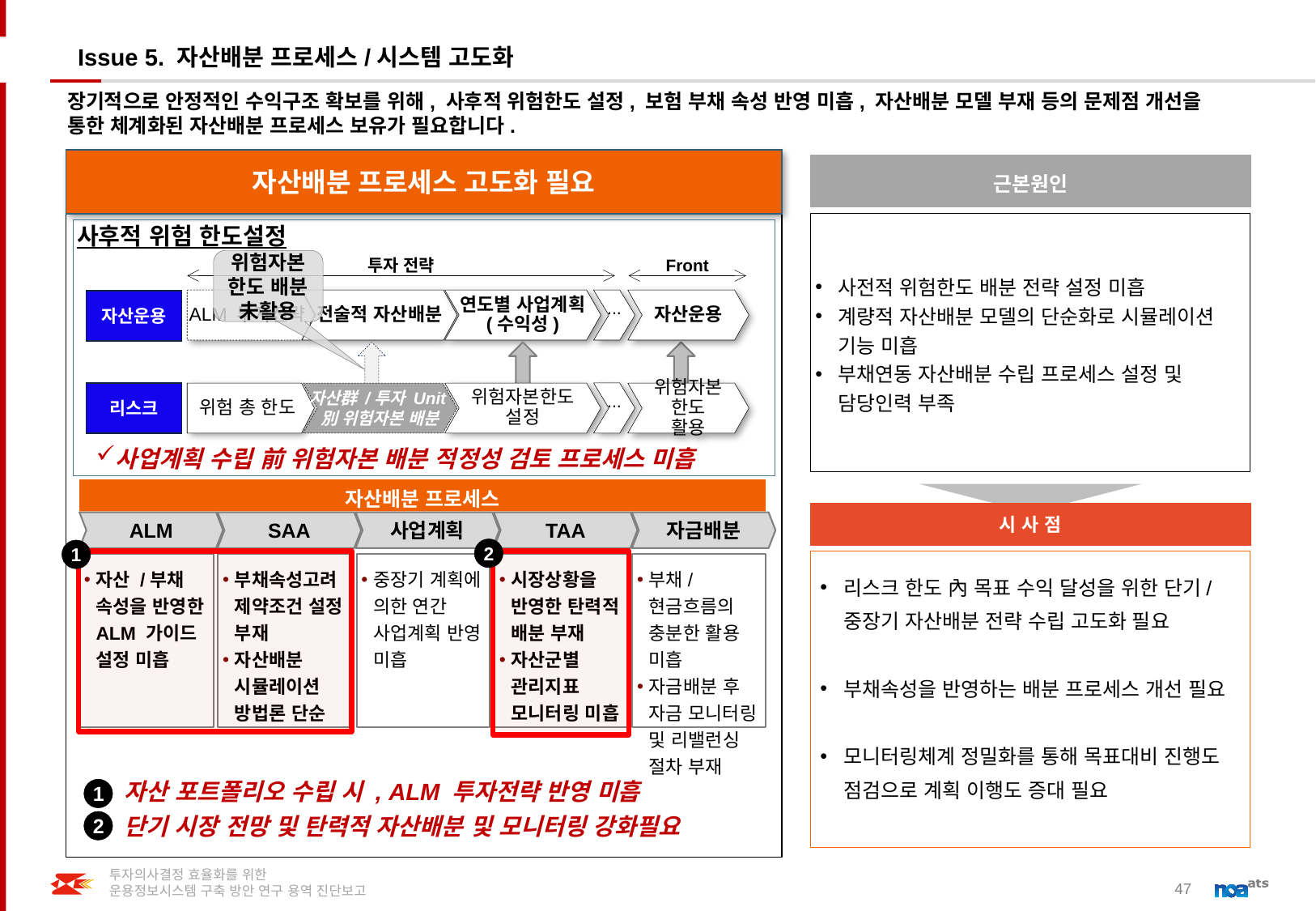

# Issue 5. 자산배분 프로세스/시스템 고도화
장기적으로 안정적인 수익구조 확보를 위해, 사후적 위험한도 설정, 보험 부채 속성 반영 미흡, 자산배분 모델 부재 등의 문제점 개선을 통한 체계화된 자산배분 프로세스 보유가 필요합니다.
자산배분 프로세스 고도화 필요
근본원인

사전적 위험한도 배분 전략 설정 미흡
계량적 자산배분 모델의 단순화로 시뮬레이션 기능 미흡
부채연동 자산배분 수립 프로세스 설정 및 담당인력 부족
사후적 위험 한도설정

Front
투자 전략
위험자본 한도 배분 未활용
ALM 투자전략
전술적 자산배분
연도별 사업계획
(수익성)
자산운용
...
자산운용

...
위험 총 한도
리스크
자산群 /투자 Unit
別 위험자본 배분
위험자본한도 활용
위험자본한도 설정
사업계획 수립 前 위험자본 배분 적정성 검토 프로세스 미흡
자산배분 프로세스
ALM
SAA
사업계획
TAA
자금배분

시 사 점
2
1

리스크 한도 內 목표 수익 달성을 위한 단기/중장기 자산배분 전략 수립 고도화 필요

부채속성을 반영하는 배분 프로세스 개선 필요

모니터링체계 정밀화를 통해 목표대비 진행도 점검으로 계획 이행도 증대 필요
자산 /부채 속성을 반영한 ALM 가이드 설정 미흡
부채속성고려 제약조건 설정 부재
자산배분 시뮬레이션 방법론 단순

중장기 계획에 의한 연간 사업계획 반영 미흡

시장상황을 반영한 탄력적 배분 부재
자산군별 관리지표 모니터링 미흡
부채/현금흐름의 충분한 활용 미흡
자금배분 후 자금 모니터링 및 리밸런싱 절차 부재
자산 포트폴리오 수립 시 , ALM 투자전략 반영 미흡
1
단기 시장 전망 및 탄력적 자산배분 및 모니터링 강화필요
2